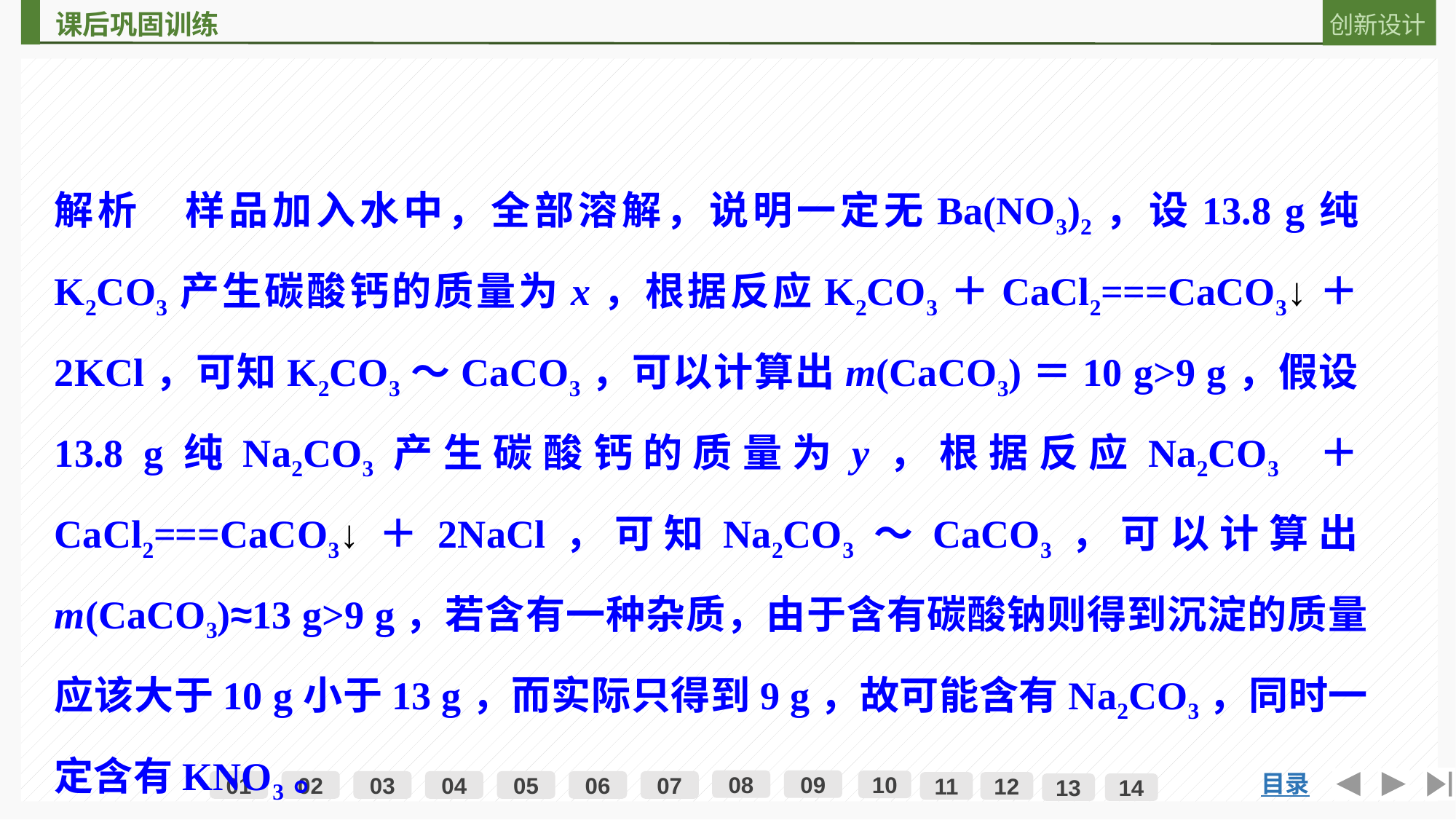

解析　样品加入水中，全部溶解，说明一定无Ba(NO3)2，设13.8 g纯K2CO3产生碳酸钙的质量为x，根据反应K2CO3＋CaCl2===CaCO3↓＋2KCl，可知K2CO3～CaCO3，可以计算出m(CaCO3)＝10 g>9 g，假设13.8 g纯Na2CO3产生碳酸钙的质量为y，根据反应Na2CO3 ＋CaCl2===CaCO3↓＋2NaCl，可知Na2CO3～CaCO3，可以计算出m(CaCO3)≈13 g>9 g，若含有一种杂质，由于含有碳酸钠则得到沉淀的质量应该大于10 g小于13 g，而实际只得到9 g，故可能含有Na2CO3，同时一定含有KNO3。